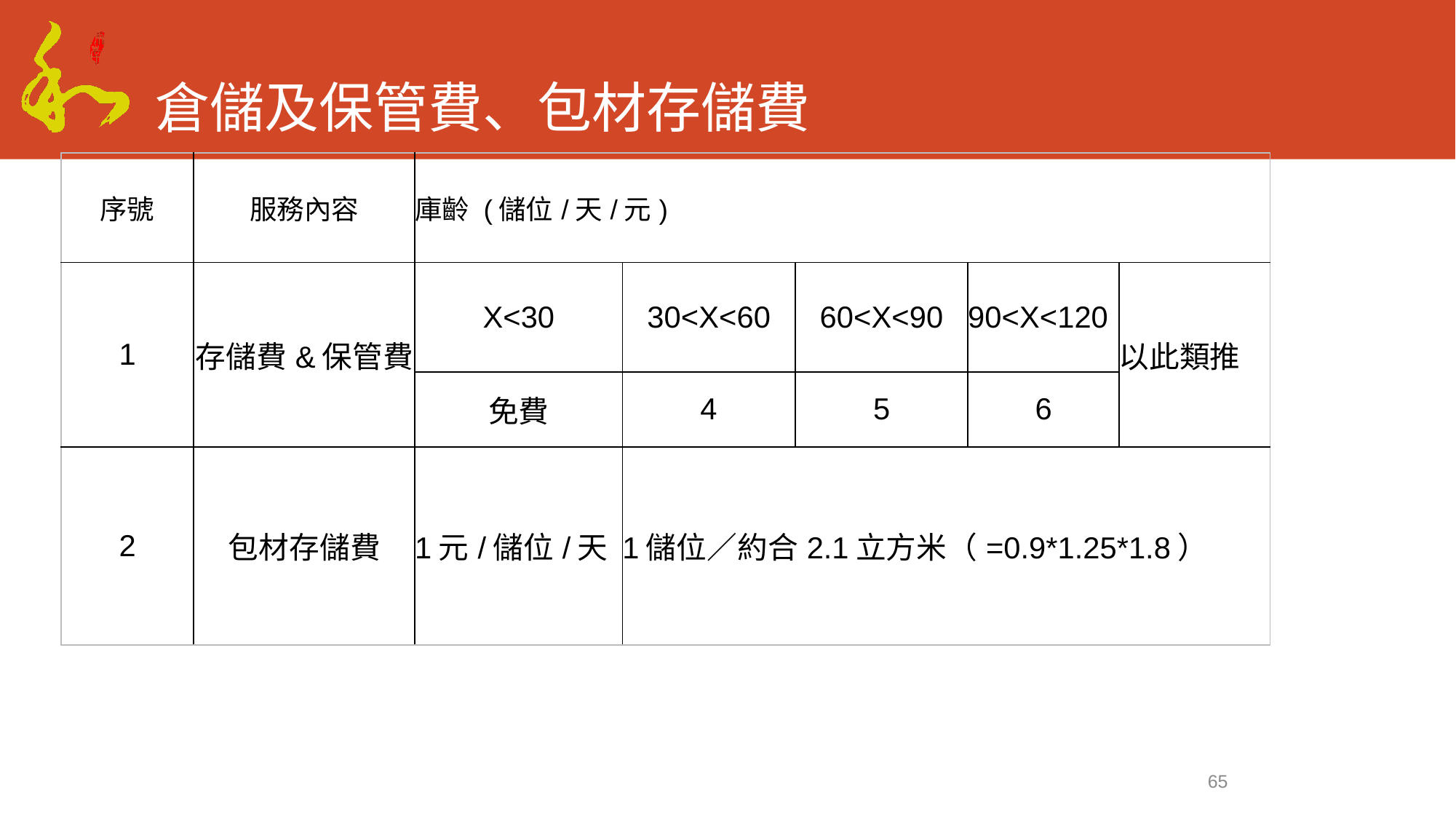

# 倉儲及保管費、包材存儲費
| 序號 | 服務內容 | 庫齡 (儲位/天/元) |  |  |  |  |
| --- | --- | --- | --- | --- | --- | --- |
| 1 | 存儲費&保管費 | X<30 | 30<X<60 | 60<X<90 | 90<X<120 | 以此類推 |
|  |  | 免費 | 4 | 5 | 6 |  |
| 2 | 包材存儲費 | 1元/儲位/天 | 1儲位／約合2.1立方米（=0.9\*1.25\*1.8） |  |  |  |
65